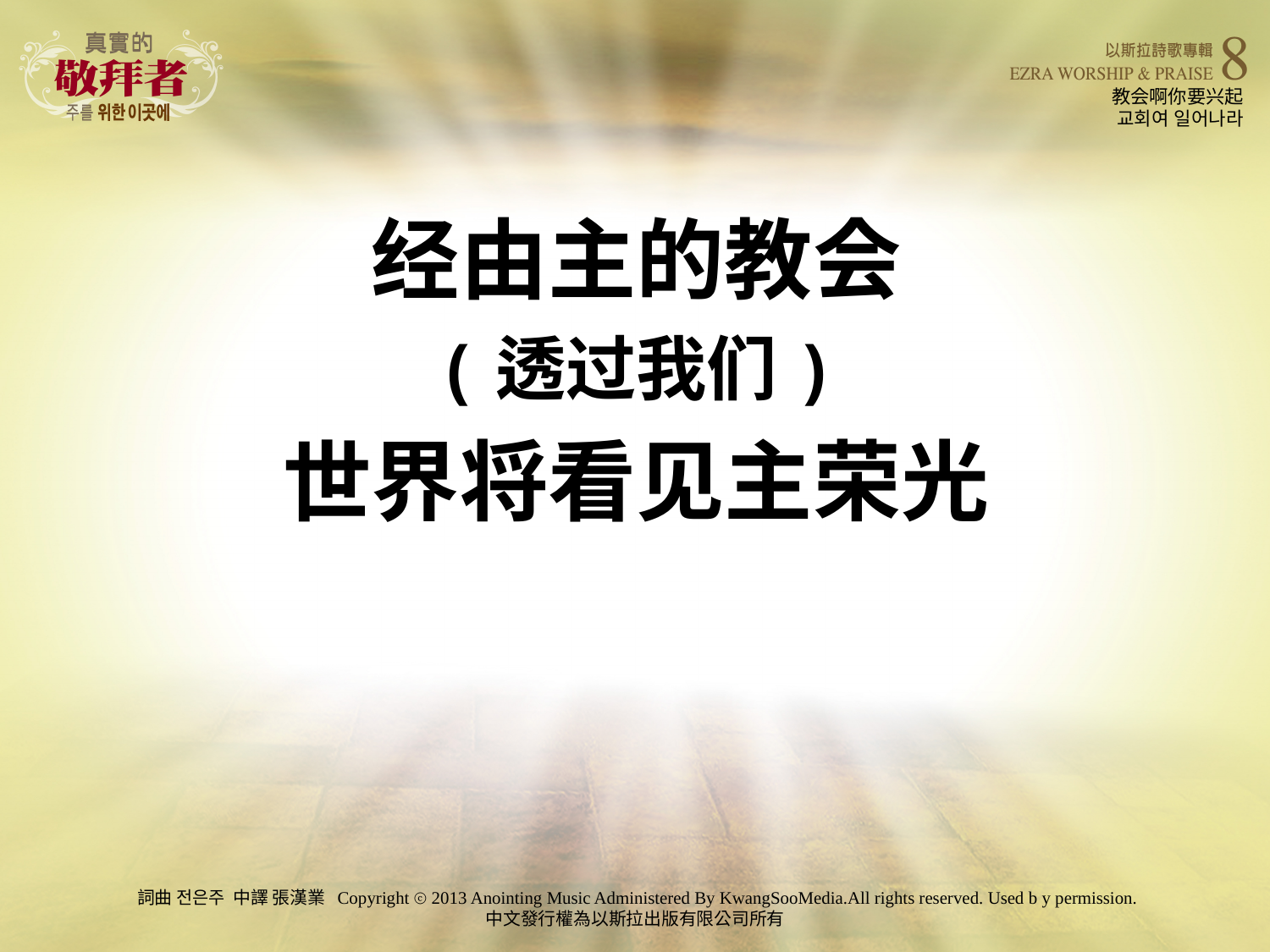

# 教会啊你要兴起 교회여 일어나라
经由主的教会
(透过我们)
世界将看见主荣光
詞曲 전은주  中譯 張漢業  Copyright ⓒ 2013 Anointing Music Administered By KwangSooMedia.All rights reserved. Used b y permission.
中文發行權為以斯拉出版有限公司所有